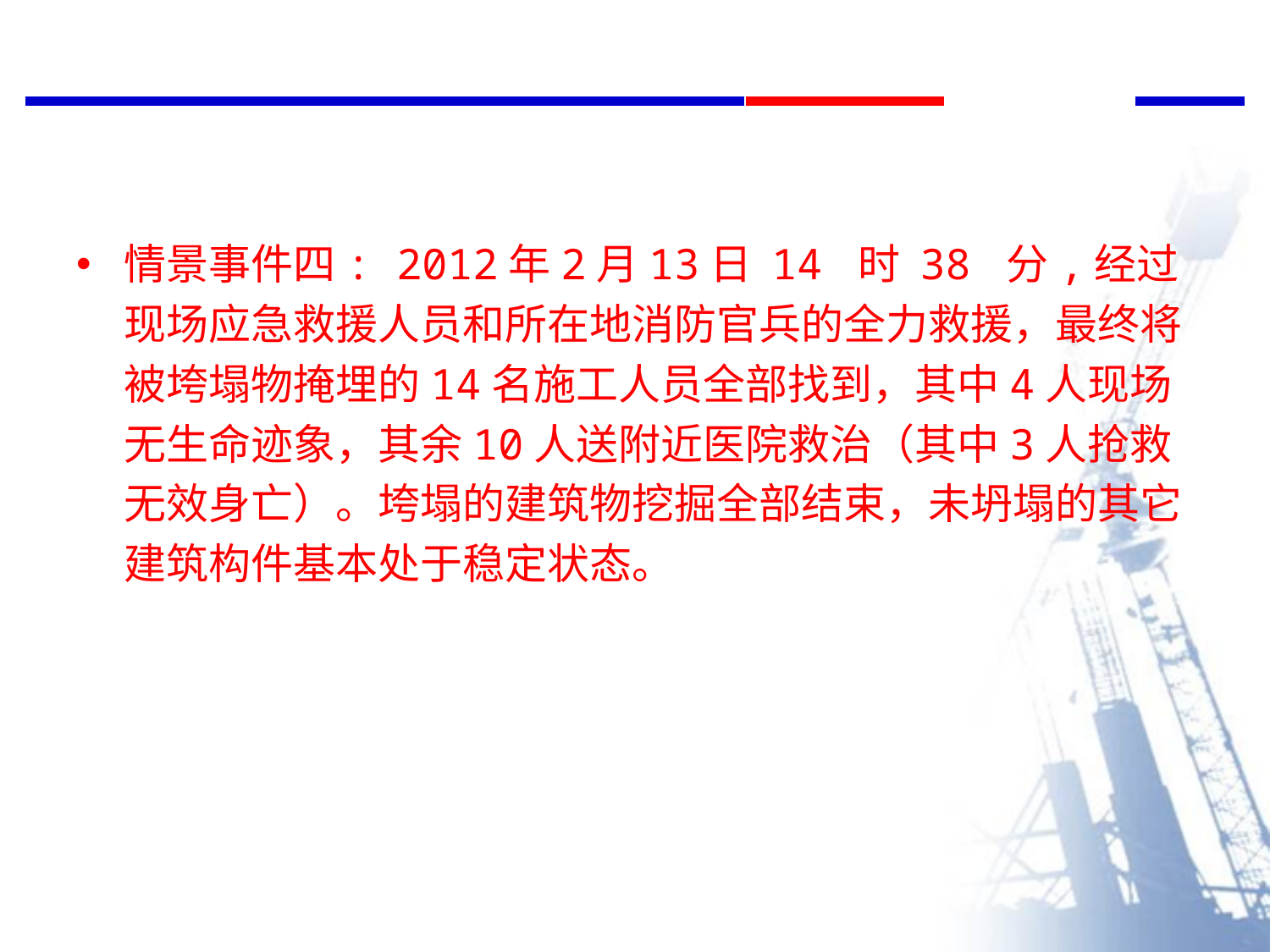

情景事件四: 2012年2月13日 14 时 38 分,经过现场应急救援人员和所在地消防官兵的全力救援，最终将被垮塌物掩埋的14名施工人员全部找到，其中4人现场无生命迹象，其余10人送附近医院救治（其中3人抢救无效身亡）。垮塌的建筑物挖掘全部结束，未坍塌的其它建筑构件基本处于稳定状态。